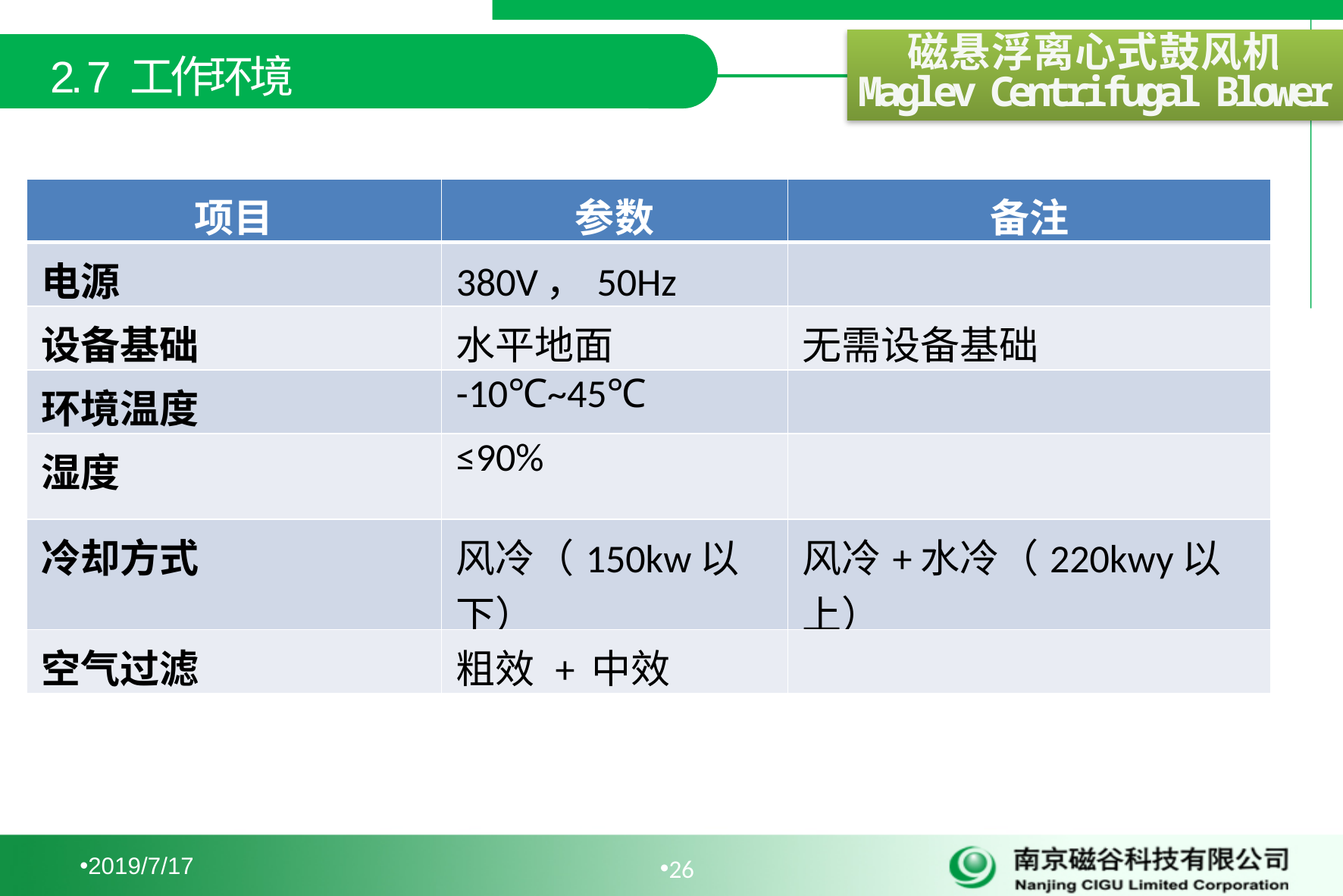

磁悬浮离心式鼓风机
Maglev Centrifugal Blower
2. 7 工作环境

| 项目 | 参数 | 备注 |
| --- | --- | --- |
| 电源 | 380V，50Hz |  |
| 设备基础 | 水平地面 | 无需设备基础 |
| 环境温度 | -10℃~45℃ |  |
| 湿度 | ≤90% |  |
| 冷却方式 | 风冷（150kw以下） | 风冷+水冷（220kwy以上） |
| 空气过滤 | 粗效 + 中效 |  |
2019/7/17
26